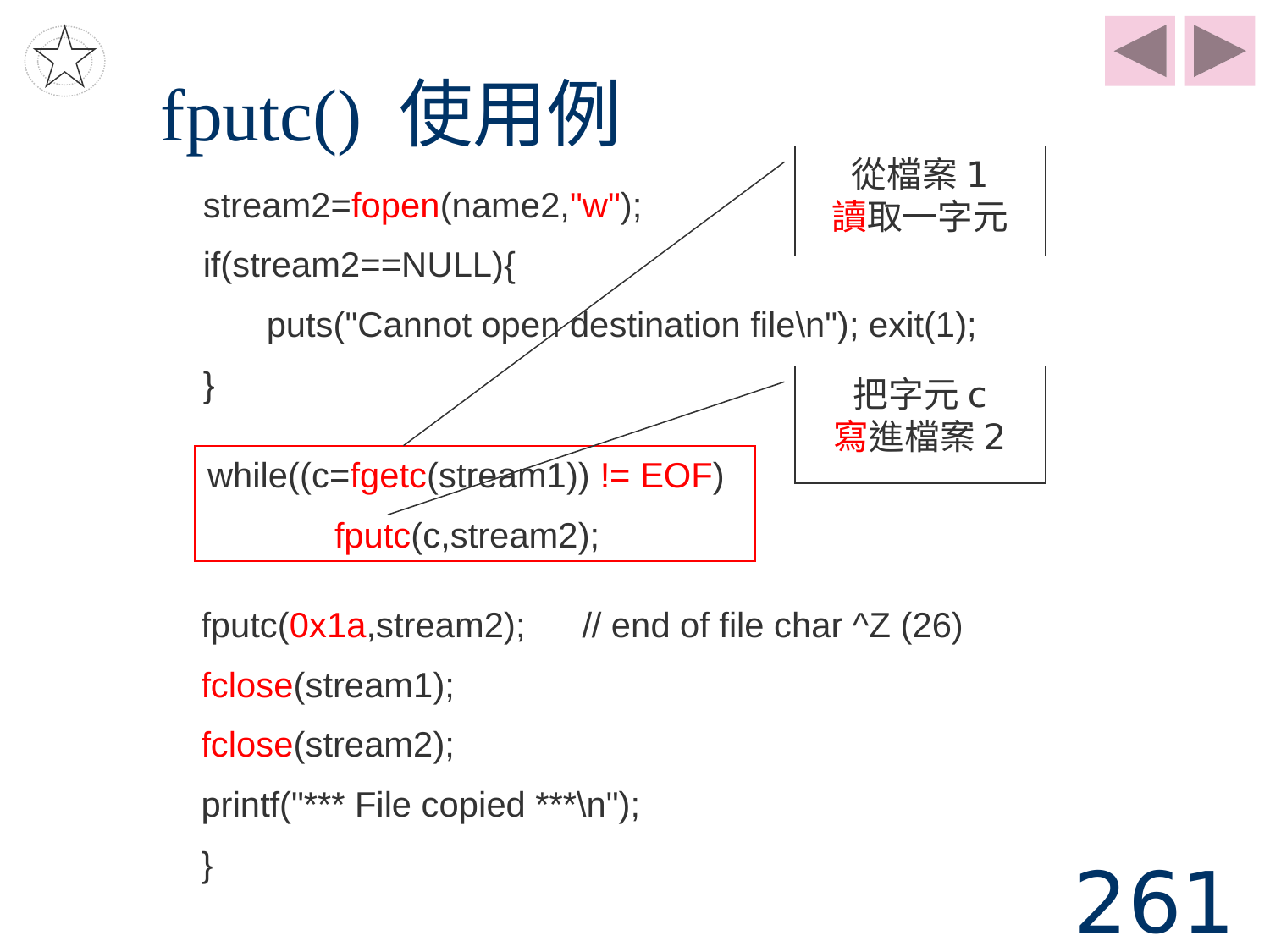

# fputc() 使用例
從檔案1
讀取一字元
stream2=fopen(name2,"w");
if(stream2==NULL){
puts("Cannot open destination file\n"); exit(1);
}
把字元c
寫進檔案2
while((c=fgetc(stream1)) != EOF)
	fputc(c,stream2);
fputc(0x1a,stream2);	// end of file char ^Z (26)
fclose(stream1);
fclose(stream2);
printf("*** File copied ***\n");
}
261